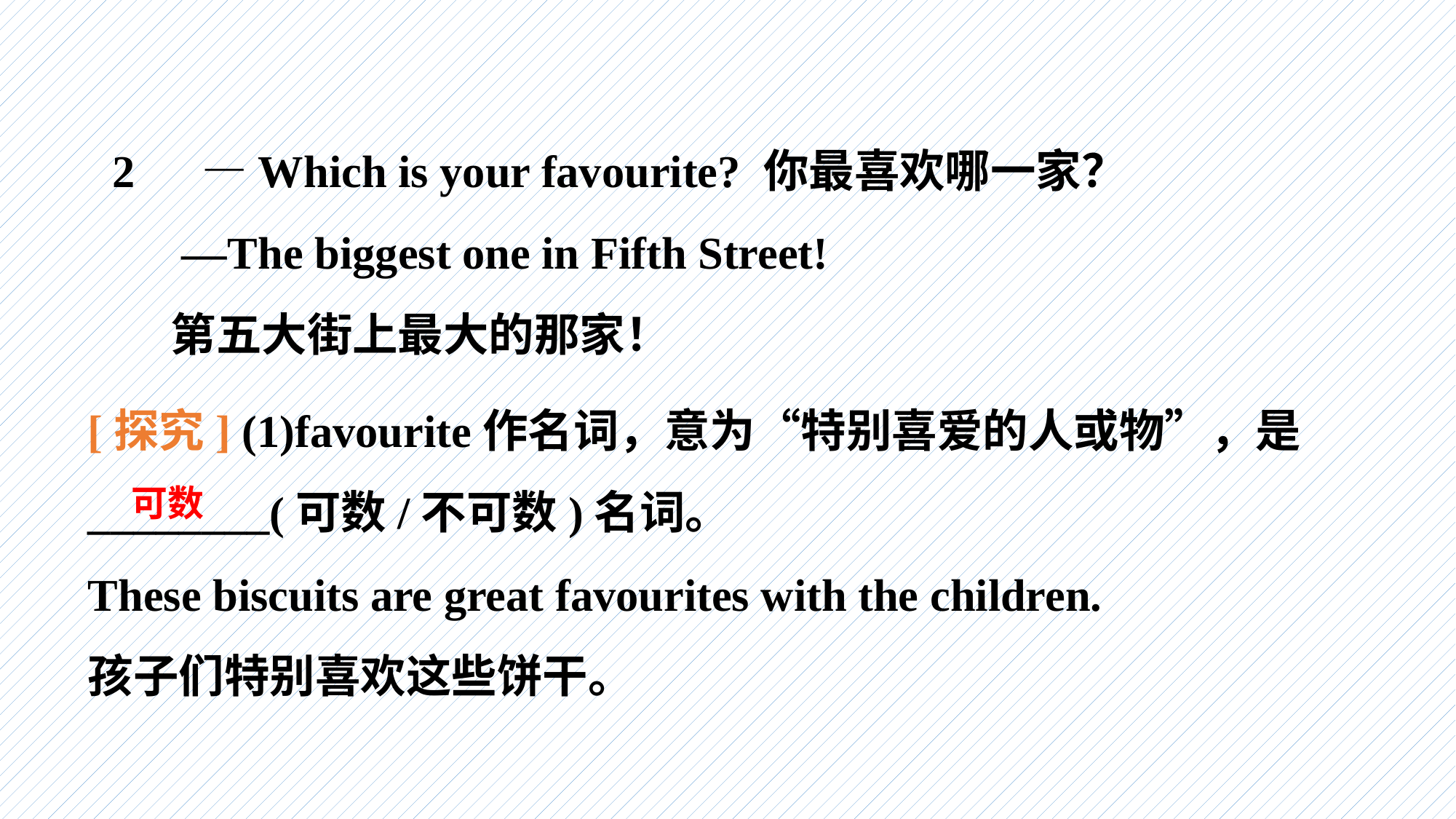

2　 —Which is your favourite? 你最喜欢哪一家？
           —The biggest one in Fifth Street!
          第五大街上最大的那家！
[探究] (1)favourite作名词，意为“特别喜爱的人或物”，是 ________(可数/不可数)名词。
These biscuits are great favourites with the children.
孩子们特别喜欢这些饼干。
可数